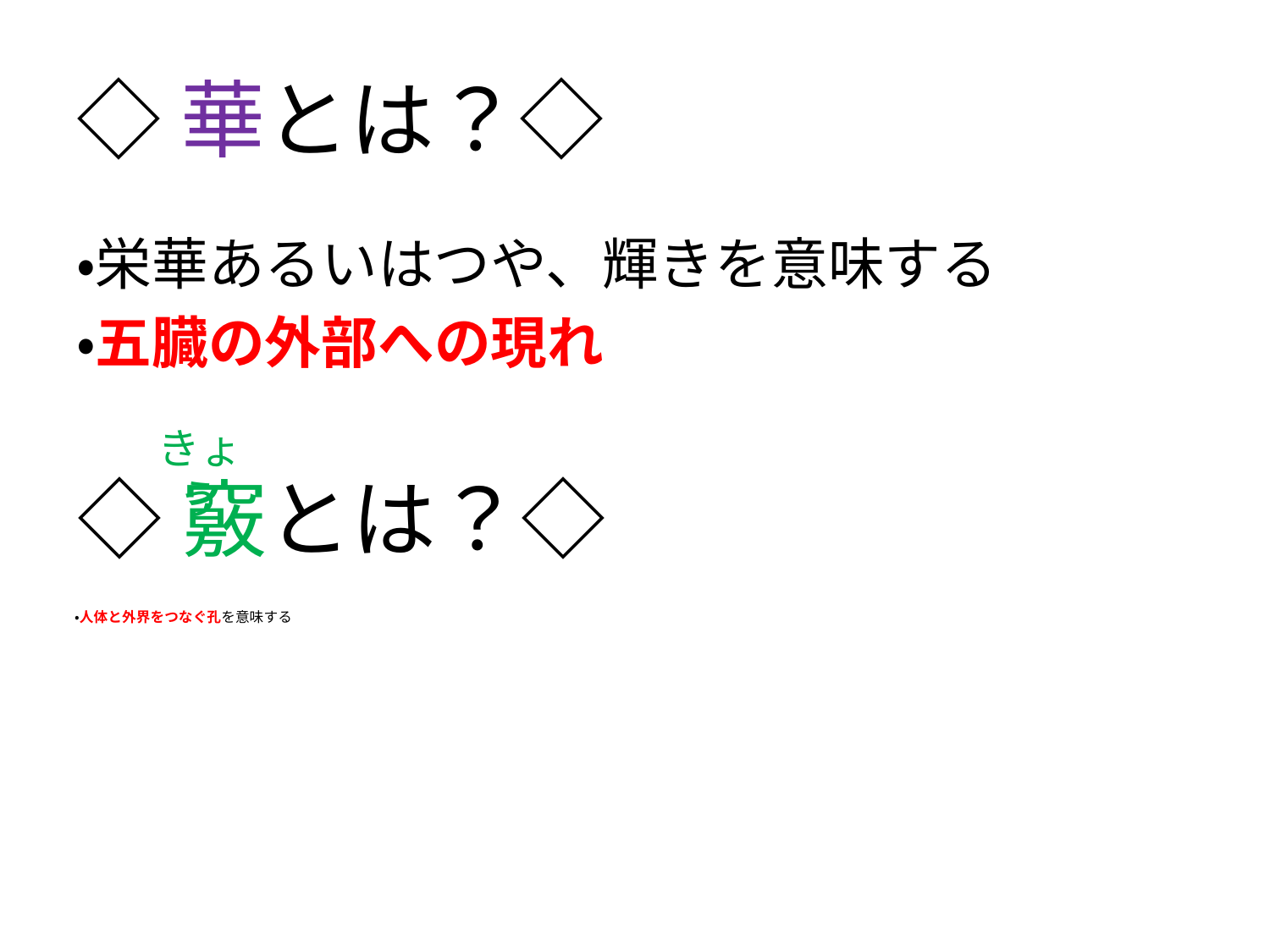

# ◇華とは？◇
・栄華あるいはつや、輝きを意味する
・五臓の外部への現れ
きょう
◇竅とは？◇
・人体と外界をつなぐ孔を意味する